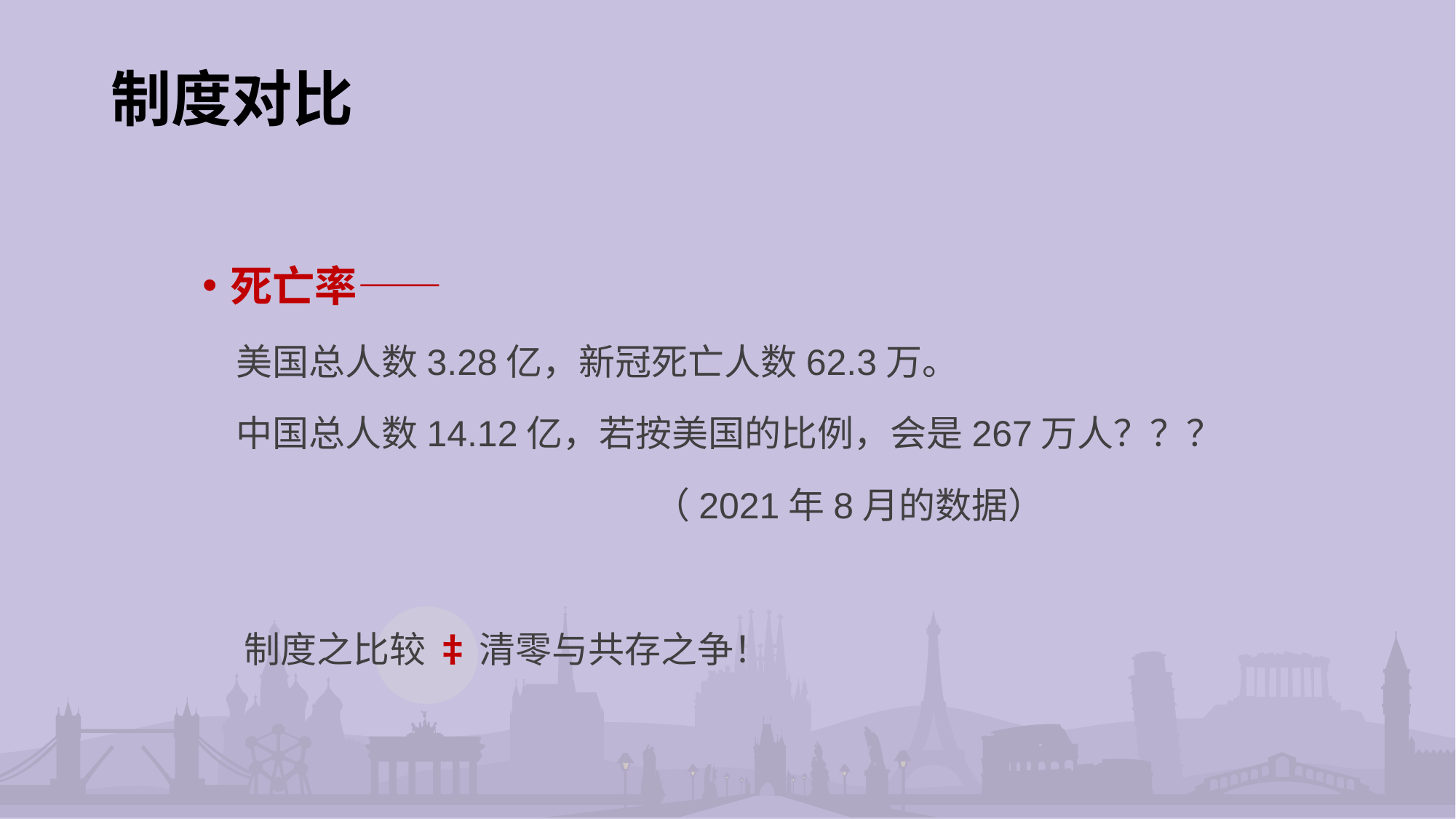

# 制度对比
死亡率——
   美国总人数3.28亿，新冠死亡人数62.3万。
   中国总人数14.12亿，若按美国的比例，会是267万人？？？
                                                      （2021年8月的数据）

    制度之比较 ‡ 清零与共存之争！